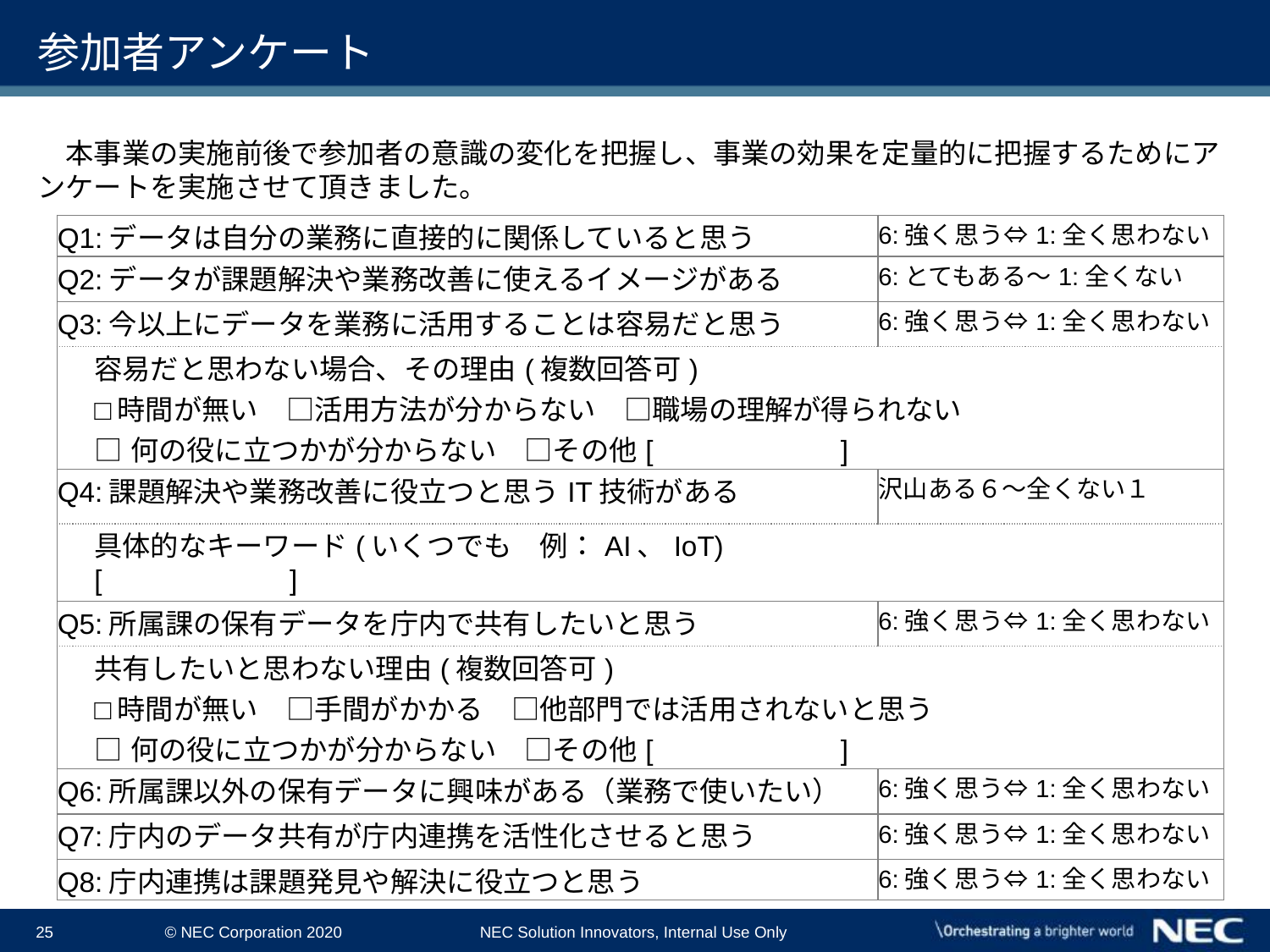

# 参加者アンケート
　本事業の実施前後で参加者の意識の変化を把握し、事業の効果を定量的に把握するためにアンケートを実施させて頂きました。
| Q1:データは自分の業務に直接的に関係していると思う | 6:強く思う⇔1:全く思わない |
| --- | --- |
| Q2:データが課題解決や業務改善に使えるイメージがある | 6:とてもある～1:全くない |
| Q3:今以上にデータを業務に活用することは容易だと思う | 6:強く思う⇔1:全く思わない |
| 容易だと思わない場合、その理由(複数回答可) □時間が無い　□活用方法が分からない　□職場の理解が得られない　 □何の役に立つかが分からない　□その他[ ] |  |
| Q4:課題解決や業務改善に役立つと思うIT技術がある | 沢山ある６～全くない１ |
| 具体的なキーワード(いくつでも　例：AI、IoT) [ ] |  |
| Q5:所属課の保有データを庁内で共有したいと思う | 6:強く思う⇔1:全く思わない |
| 共有したいと思わない理由(複数回答可) □時間が無い　□手間がかかる　□他部門では活用されないと思う　 □何の役に立つかが分からない　□その他[ ] |  |
| Q6:所属課以外の保有データに興味がある（業務で使いたい） | 6:強く思う⇔1:全く思わない |
| Q7:庁内のデータ共有が庁内連携を活性化させると思う | 6:強く思う⇔1:全く思わない |
| Q8:庁内連携は課題発見や解決に役立つと思う | 6:強く思う⇔1:全く思わない |